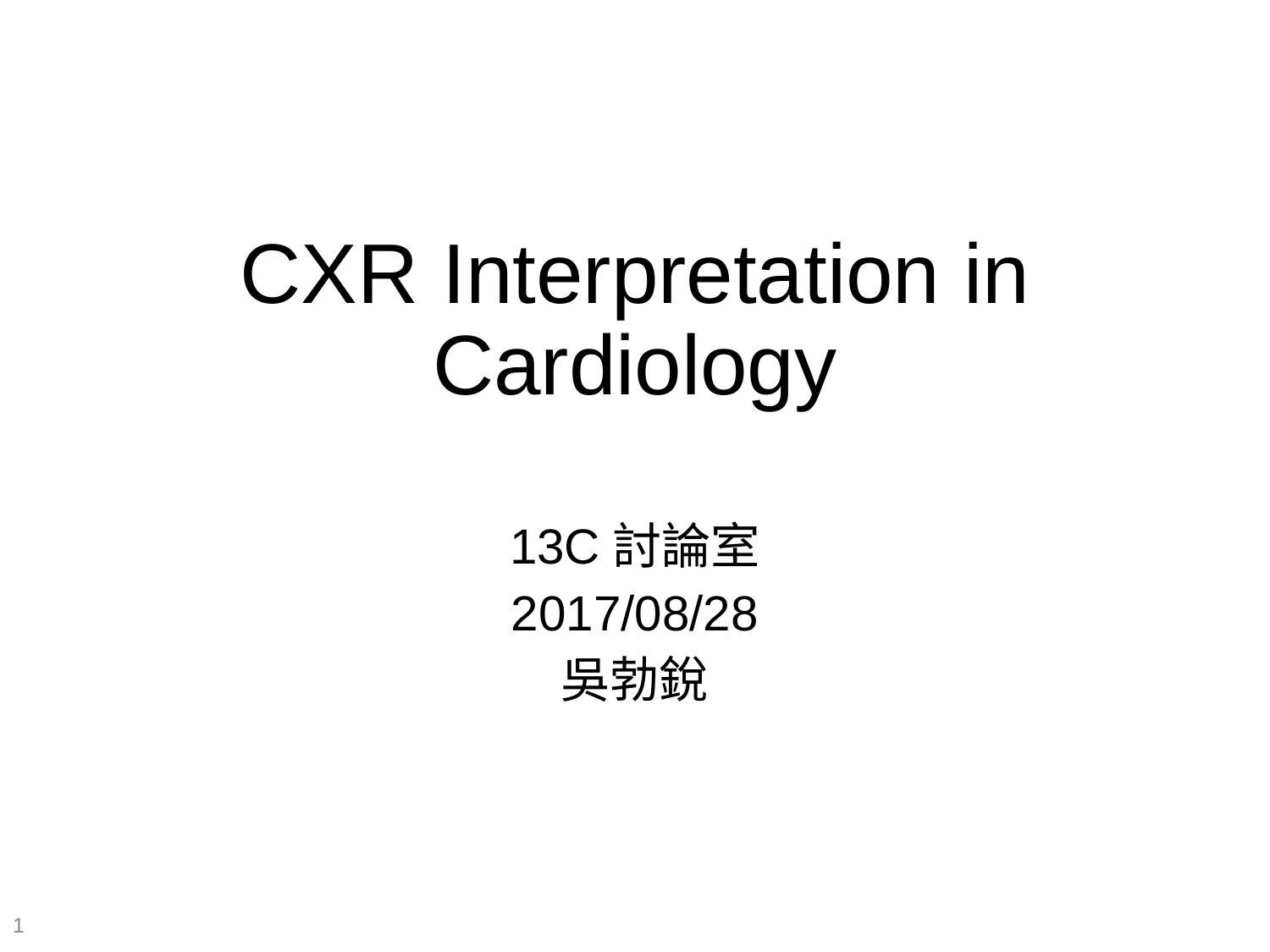

# CXR Interpretation in Cardiology
13C討論室
2017/08/28
吳勃銳
1